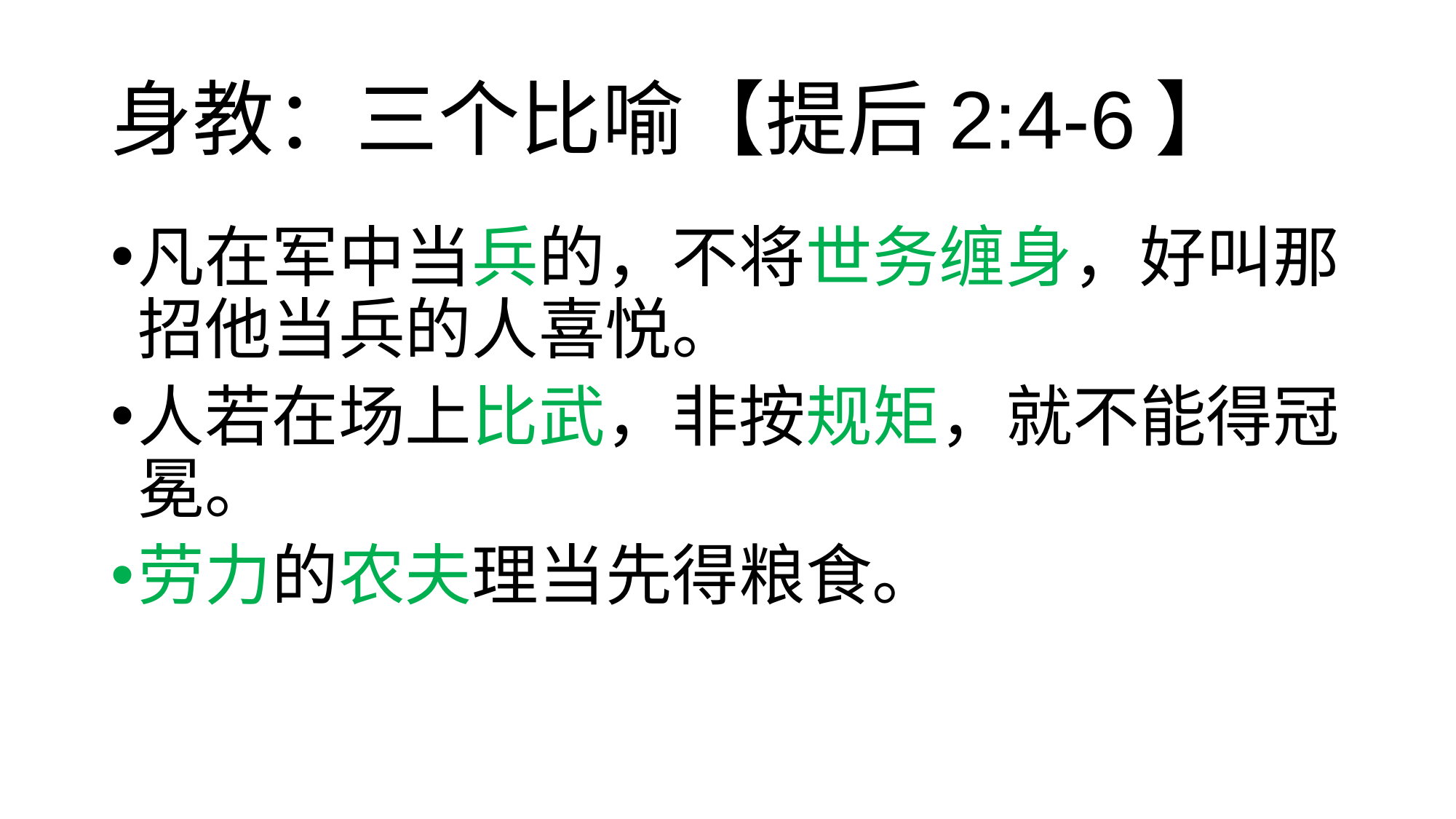

# 身教：三个比喻【提后2:4-6】
凡在军中当兵的，不将世务缠身，好叫那招他当兵的人喜悦。
人若在场上比武，非按规矩，就不能得冠冕。
劳力的农夫理当先得粮食。